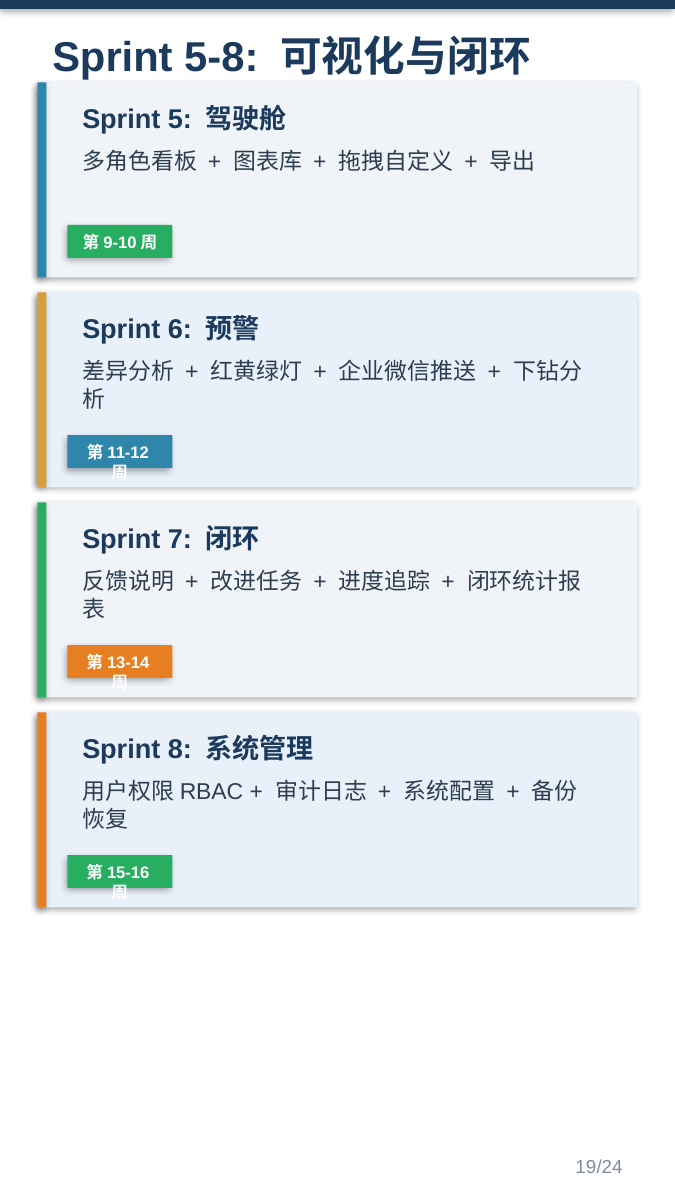

Sprint 5-8: 可视化与闭环

Sprint 5: 驾驶舱
多角色看板 + 图表库 + 拖拽自定义 + 导出

第9-10周

Sprint 6: 预警
差异分析 + 红黄绿灯 + 企业微信推送 + 下钻分析

第11-12周

Sprint 7: 闭环
反馈说明 + 改进任务 + 进度追踪 + 闭环统计报表

第13-14周

Sprint 8: 系统管理
用户权限RBAC + 审计日志 + 系统配置 + 备份恢复

第15-16周
19/24